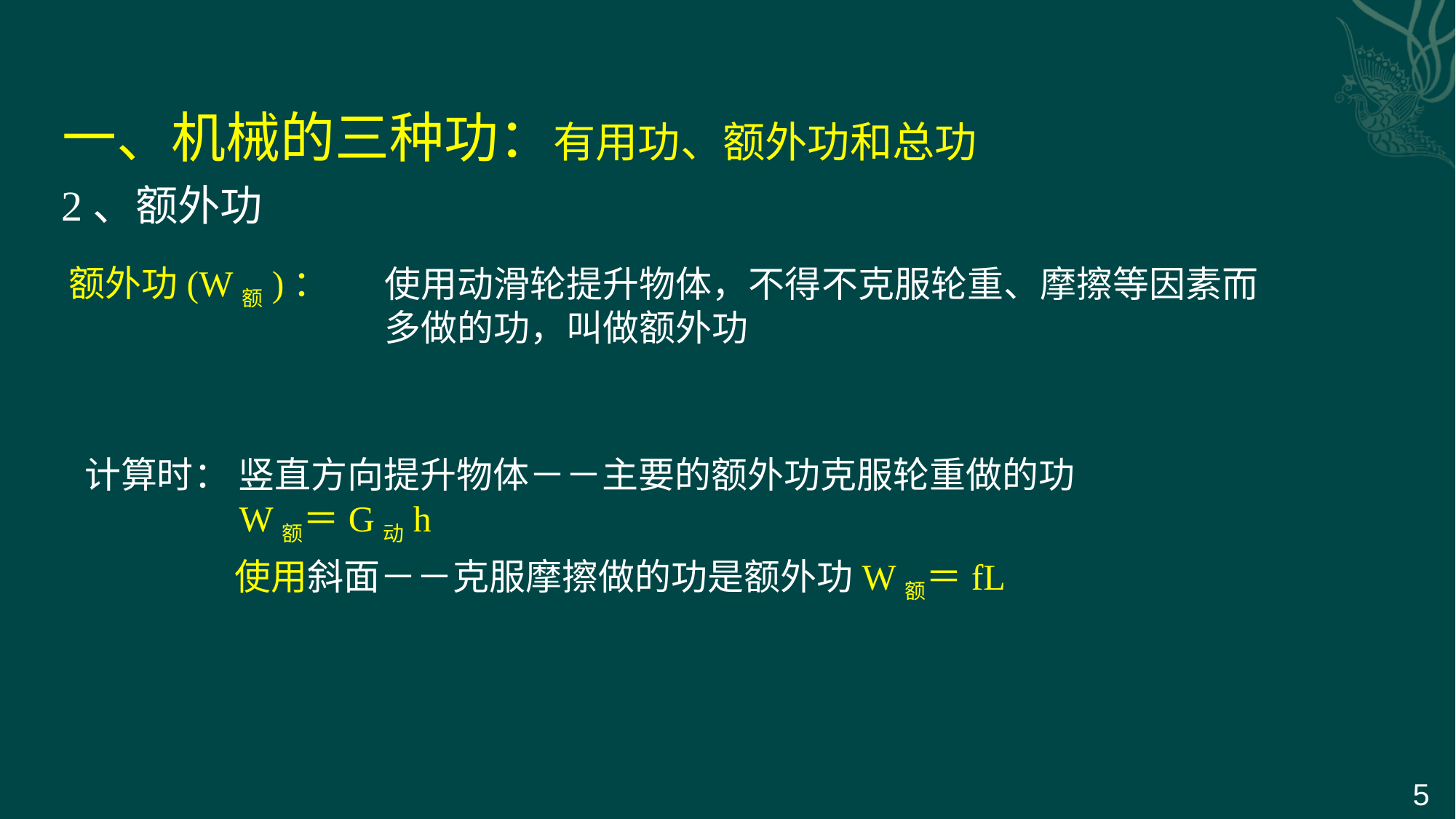

一、机械的三种功：有用功、额外功和总功
2、额外功
额外功(W额)：
使用动滑轮提升物体，不得不克服轮重、摩擦等因素而多做的功，叫做额外功
计算时： 竖直方向提升物体－－主要的额外功克服轮重做的功
                 W额＝G动h
使用斜面－－克服摩擦做的功是额外功W额＝fL
5